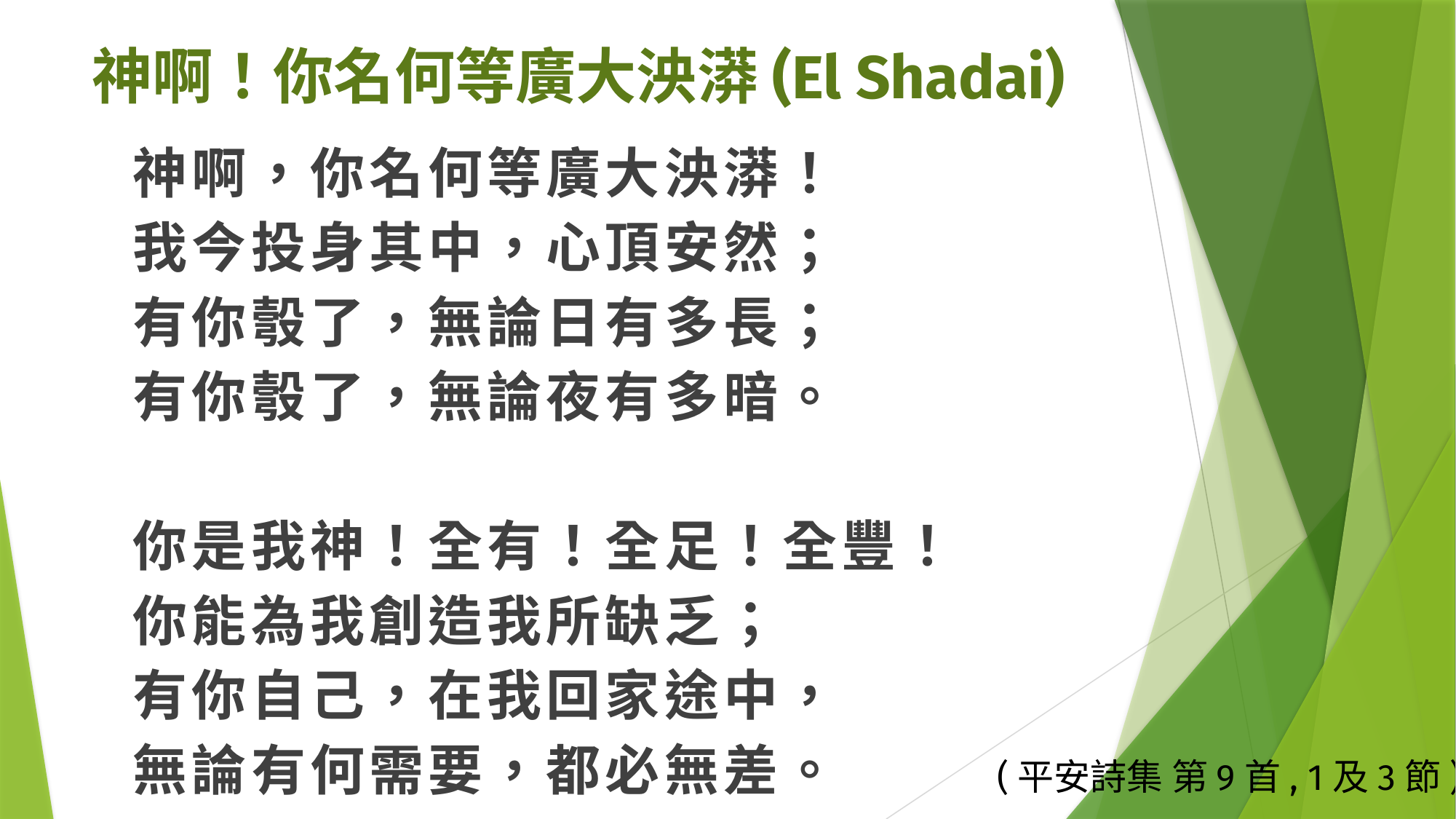

# 神啊！你名何等廣大泱漭(El Shadai)
神啊，你名何等廣大泱漭！
我今投身其中，心頂安然；
有你彀了，無論日有多長；
有你彀了，無論夜有多暗。

你是我神！全有！全足！全豐！
你能為我創造我所缺乏；
有你自己，在我回家途中，
無論有何需要，都必無差。
(平安詩集 第9首, 1及3節)